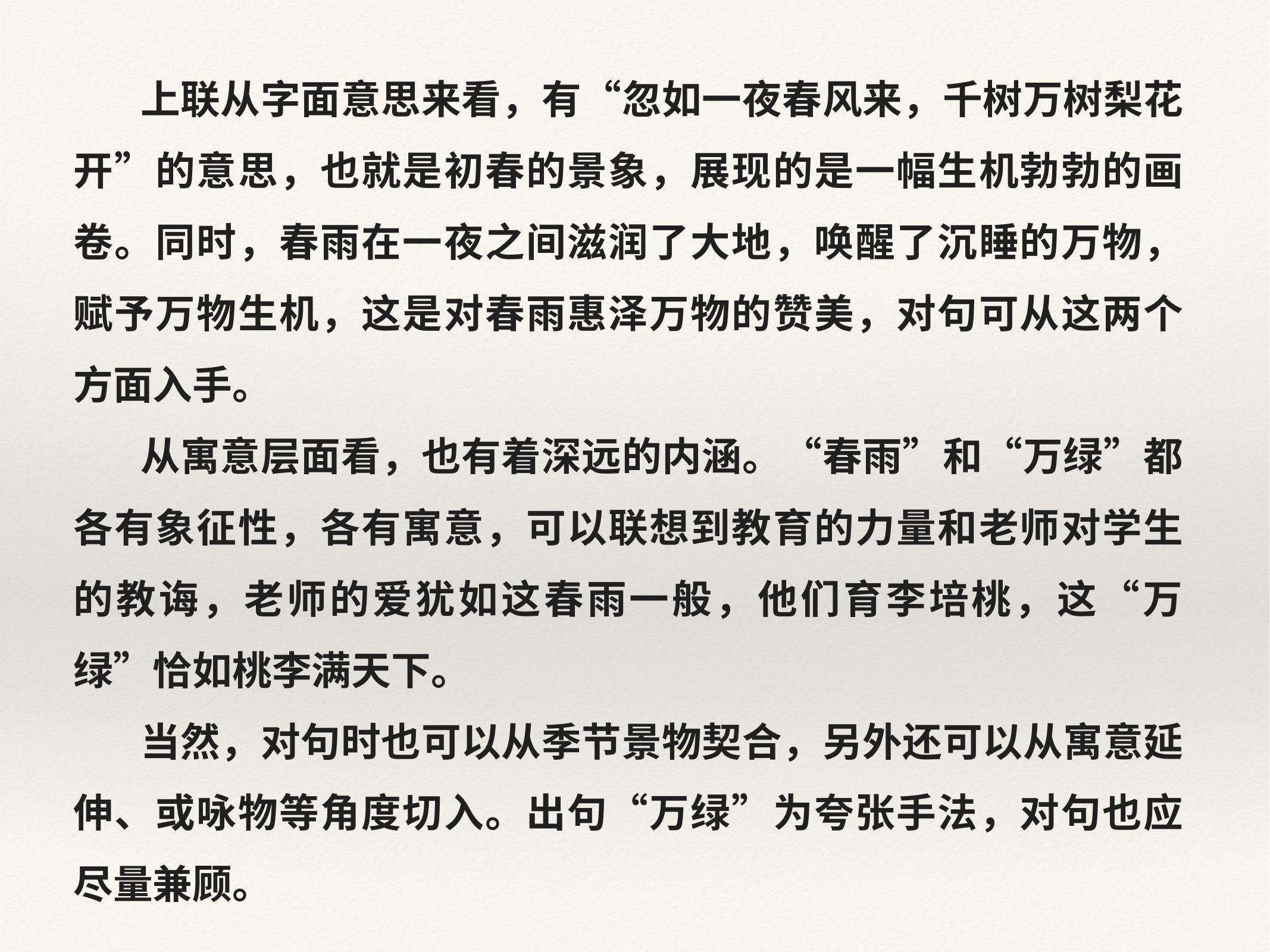

上联从字面意思来看，有“忽如一夜春风来，千树万树梨花开”的意思，也就是初春的景象，展现的是一幅生机勃勃的画卷。同时，春雨在一夜之间滋润了大地，唤醒了沉睡的万物，赋予万物生机，这是对春雨惠泽万物的赞美，对句可从这两个方面入手。
      从寓意层面看，也有着深远的内涵。“春雨”和“万绿”都各有象征性，各有寓意，可以联想到教育的力量和老师对学生的教诲，老师的爱犹如这春雨一般，他们育李培桃，这“万绿”恰如桃李满天下。
      当然，对句时也可以从季节景物契合，另外还可以从寓意延伸、或咏物等角度切入。出句“万绿”为夸张手法，对句也应尽量兼顾。